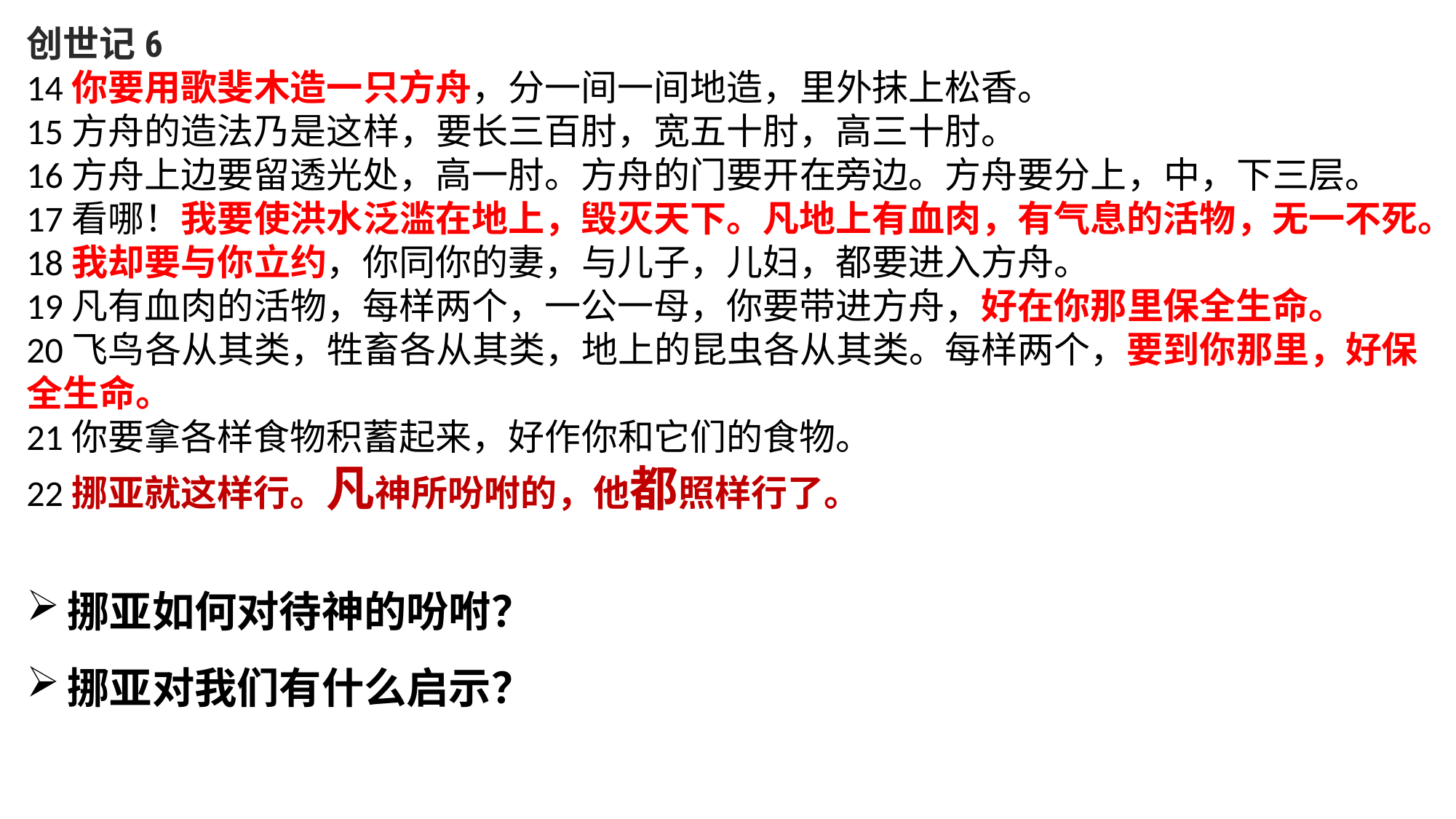

创世记6
14你要用歌斐木造一只方舟，分一间一间地造，里外抹上松香。
15方舟的造法乃是这样，要长三百肘，宽五十肘，高三十肘。
16方舟上边要留透光处，高一肘。方舟的门要开在旁边。方舟要分上，中，下三层。
17看哪！我要使洪水泛滥在地上，毁灭天下。凡地上有血肉，有气息的活物，无一不死。
18我却要与你立约，你同你的妻，与儿子，儿妇，都要进入方舟。
19凡有血肉的活物，每样两个，一公一母，你要带进方舟，好在你那里保全生命。
20飞鸟各从其类，牲畜各从其类，地上的昆虫各从其类。每样两个，要到你那里，好保全生命。
21你要拿各样食物积蓄起来，好作你和它们的食物。
22挪亚就这样行。凡神所吩咐的，他都照样行了。

挪亚如何对待神的吩咐？
挪亚对我们有什么启示？